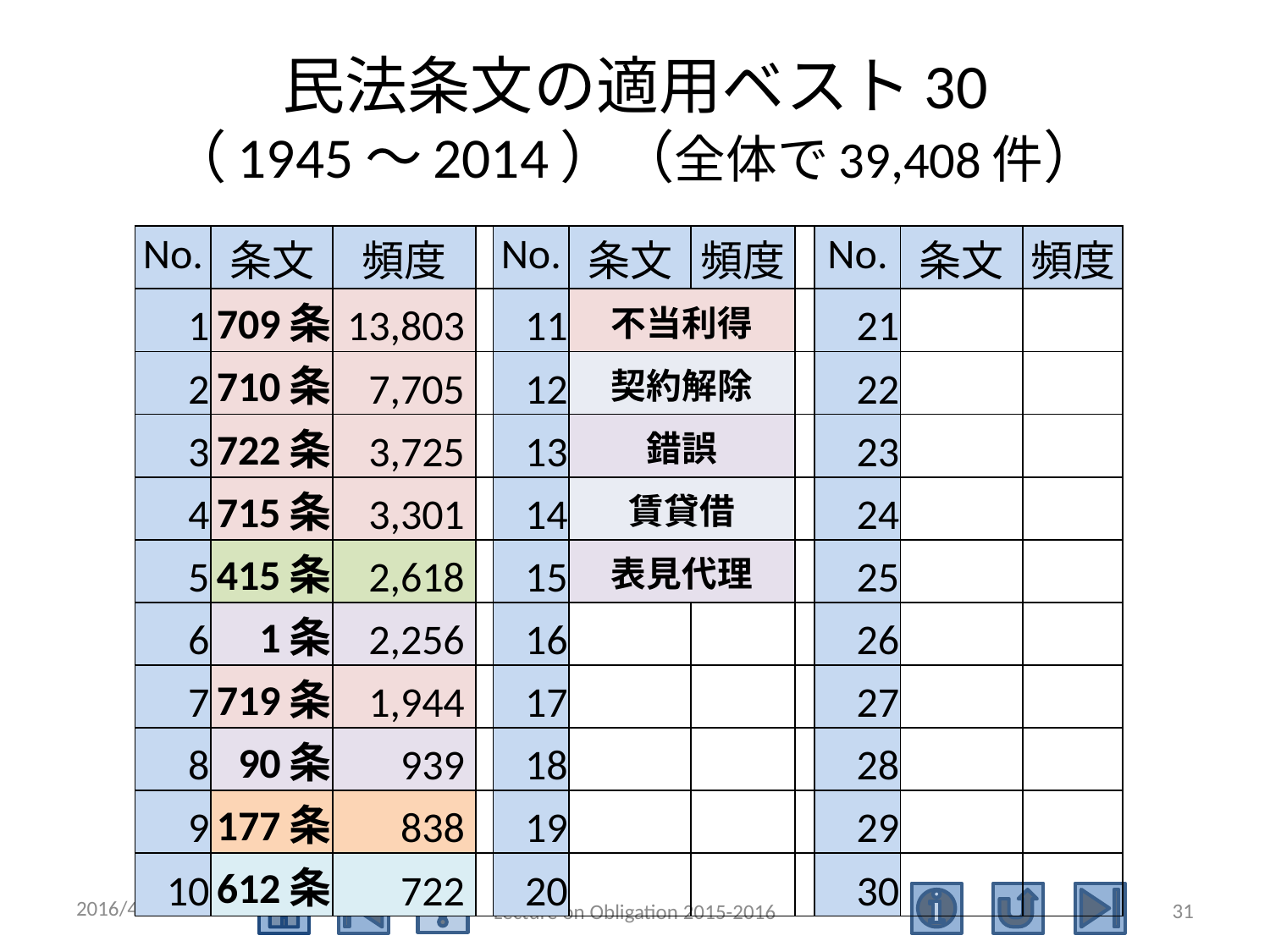

# 民法条文の適用ベスト30 （1945～2014）（全体で39,408件）
| No. | 条文 | 頻度 |  | No. | 条文 | 頻度 |  | No. | 条文 | 頻度 |
| --- | --- | --- | --- | --- | --- | --- | --- | --- | --- | --- |
| 1 | 709条 | 13,803 |  | 11 | 不当利得 |  |  | 21 |  |  |
| 2 | 710条 | 7,705 |  | 12 | 契約解除 |  |  | 22 |  |  |
| 3 | 722条 | 3,725 |  | 13 | 錯誤 |  |  | 23 |  |  |
| 4 | 715条 | 3,301 |  | 14 | 賃貸借 |  |  | 24 |  |  |
| 5 | 415条 | 2,618 |  | 15 | 表見代理 |  |  | 25 |  |  |
| 6 | 1条 | 2,256 |  | 16 |  |  |  | 26 |  |  |
| 7 | 719条 | 1,944 |  | 17 |  |  |  | 27 |  |  |
| 8 | 90条 | 939 |  | 18 |  |  |  | 28 |  |  |
| 9 | 177条 | 838 |  | 19 |  |  |  | 29 |  |  |
| 10 | 612条 | 722 |  | 20 |  |  |  | 30 |  |  |
2016/4/19
31
Lecture on Obligation 2015-2016